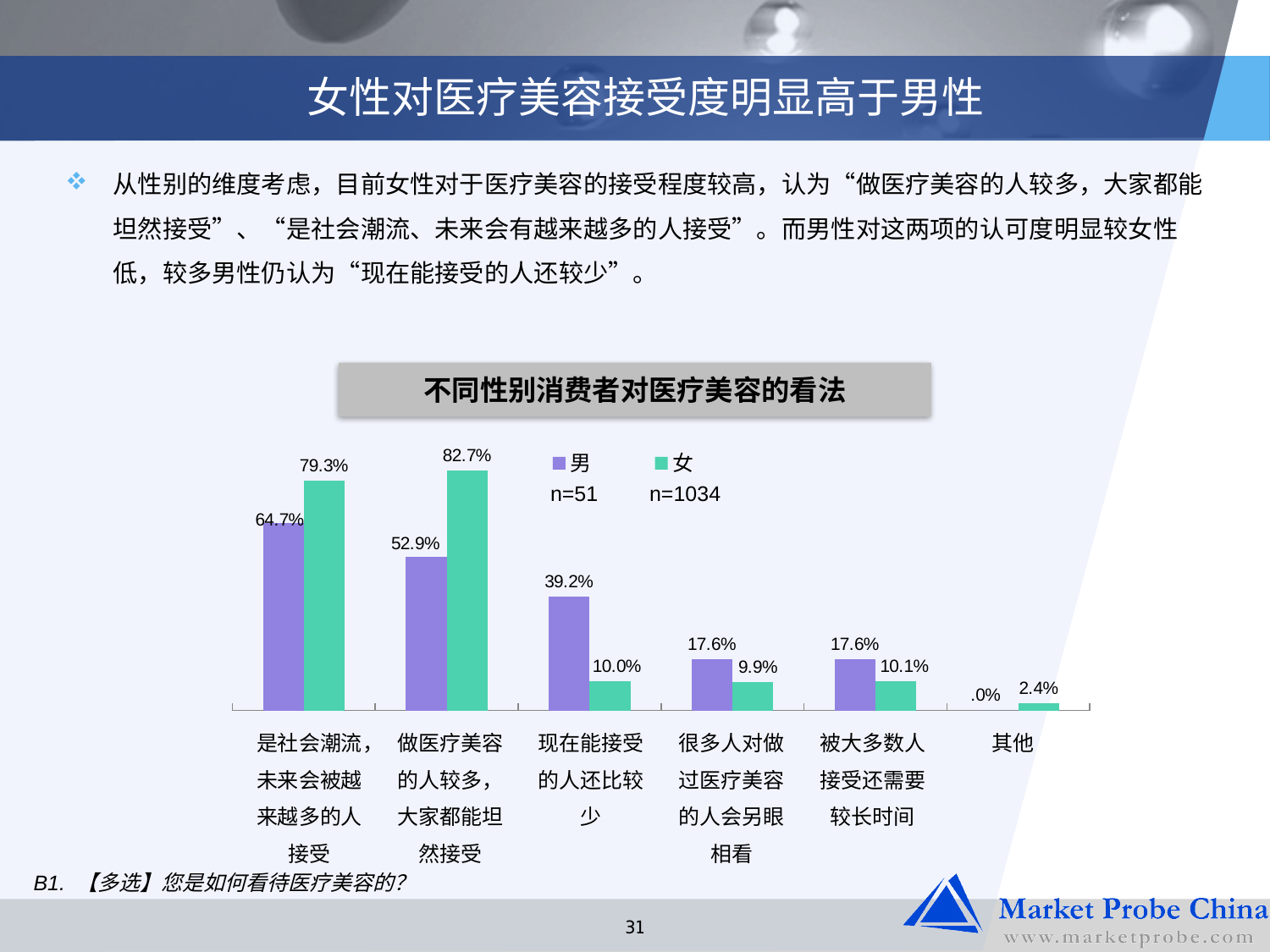

# 女性对医疗美容接受度明显高于男性
从性别的维度考虑，目前女性对于医疗美容的接受程度较高，认为“做医疗美容的人较多，大家都能坦然接受”、“是社会潮流、未来会有越来越多的人接受”。而男性对这两项的认可度明显较女性低，较多男性仍认为“现在能接受的人还较少”。
不同性别消费者对医疗美容的看法

### Chart

| Category | 男 | 女 |
|---|---|---|
| 社会潮流，未来会被越来越多的人接受 | 0.6470588235294121 | 0.793036750483559 |
| 身边做医疗美容的人比较多，大家都能很坦然的面对 | 0.5294117647058824 | 0.8268858800773694 |
| 多是一些职业需要才去做的 | 0.3921568627450983 | 0.09961315280464221 |
| 社会上大多数人会对做过医疗美容的人另眼相看 | 0.17647058823529418 | 0.09864603481624759 |
| 被大多数人接受还需要一个比较长的时间 | 0.17647058823529418 | 0.10058027079303676 |
| 说不好 | 0.0 | 0.024177949709864612 |
| n=51 | n=1034 |
| --- | --- |
| 是社会潮流，未来会被越来越多的人接受 | 做医疗美容的人较多，大家都能坦然接受 | 现在能接受的人还比较少 | 很多人对做过医疗美容的人会另眼相看 | 被大多数人接受还需要较长时间 | 其他 |
| --- | --- | --- | --- | --- | --- |
B1. 【多选】您是如何看待医疗美容的？
31